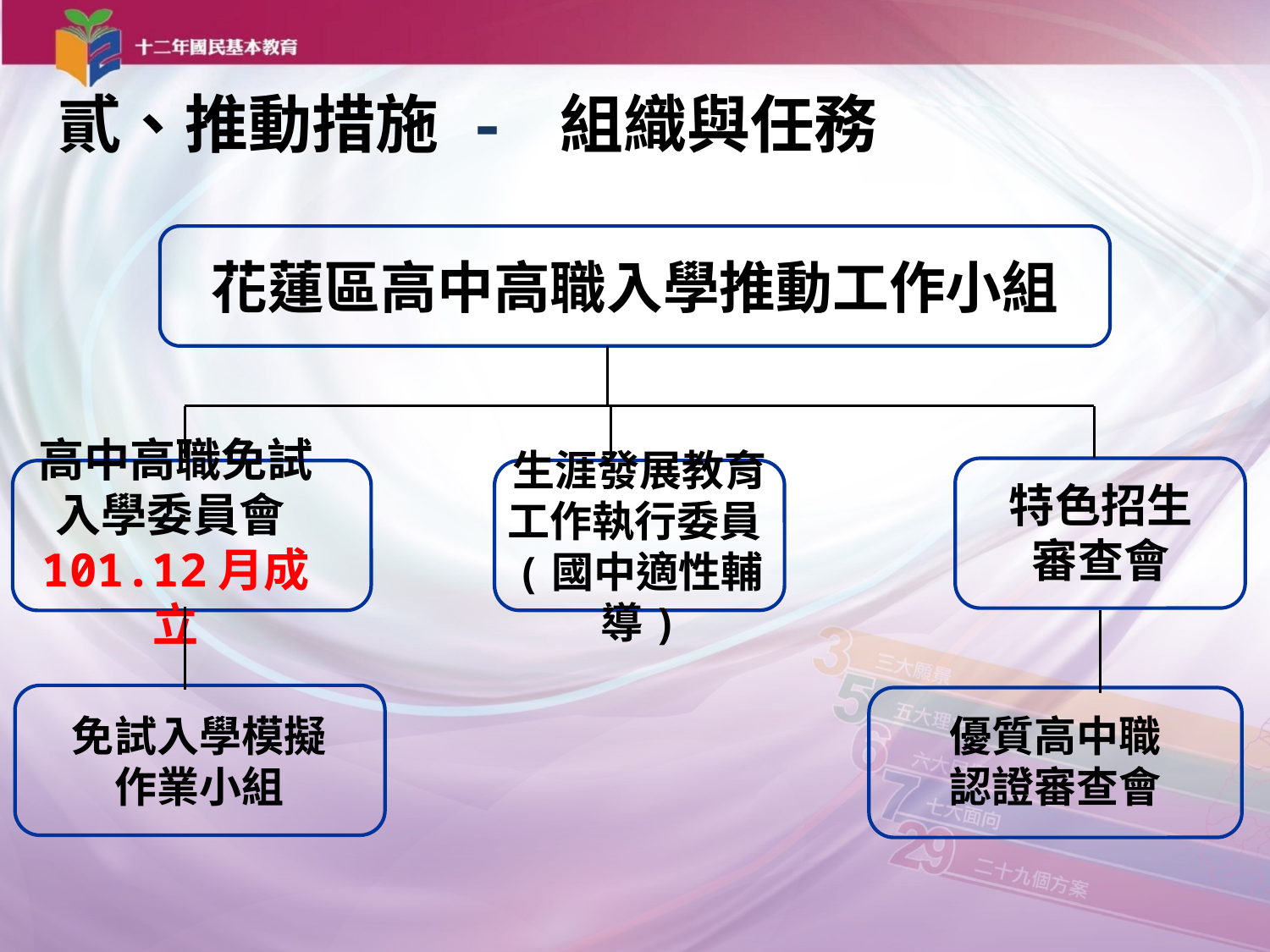

# 貳、推動措施 - 組織與任務
花蓮區高中高職入學推動工作小組

生涯發展教育
工作執行委員
(國中適性輔導)
高中高職免試
入學委員會101.12月成立
特色招生
審查會

免試入學模擬
作業小組
優質高中職
認證審查會